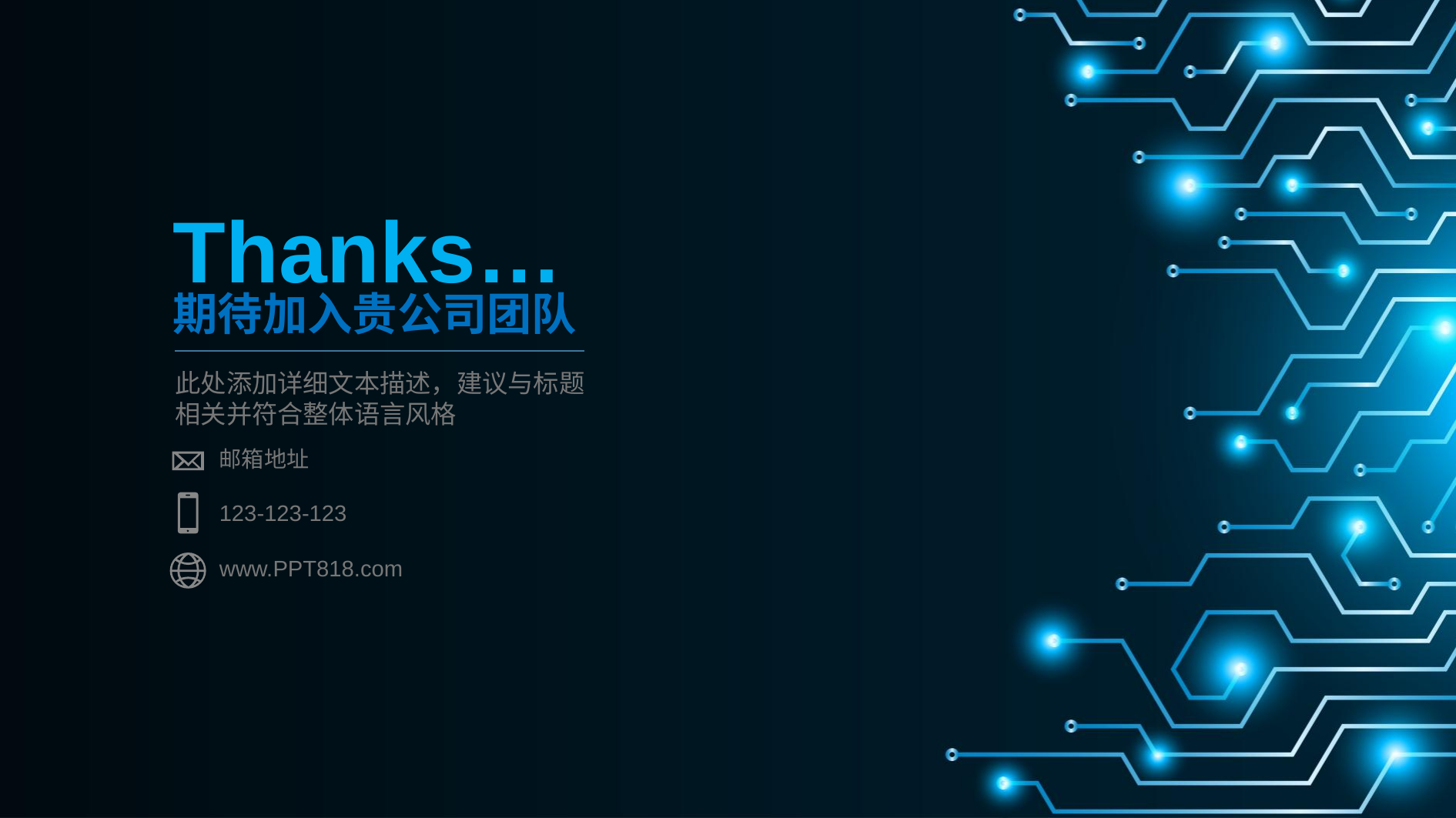

Thanks…
期待加入贵公司团队
此处添加详细文本描述，建议与标题相关并符合整体语言风格
邮箱地址

123-123-123
www.PPT818.com